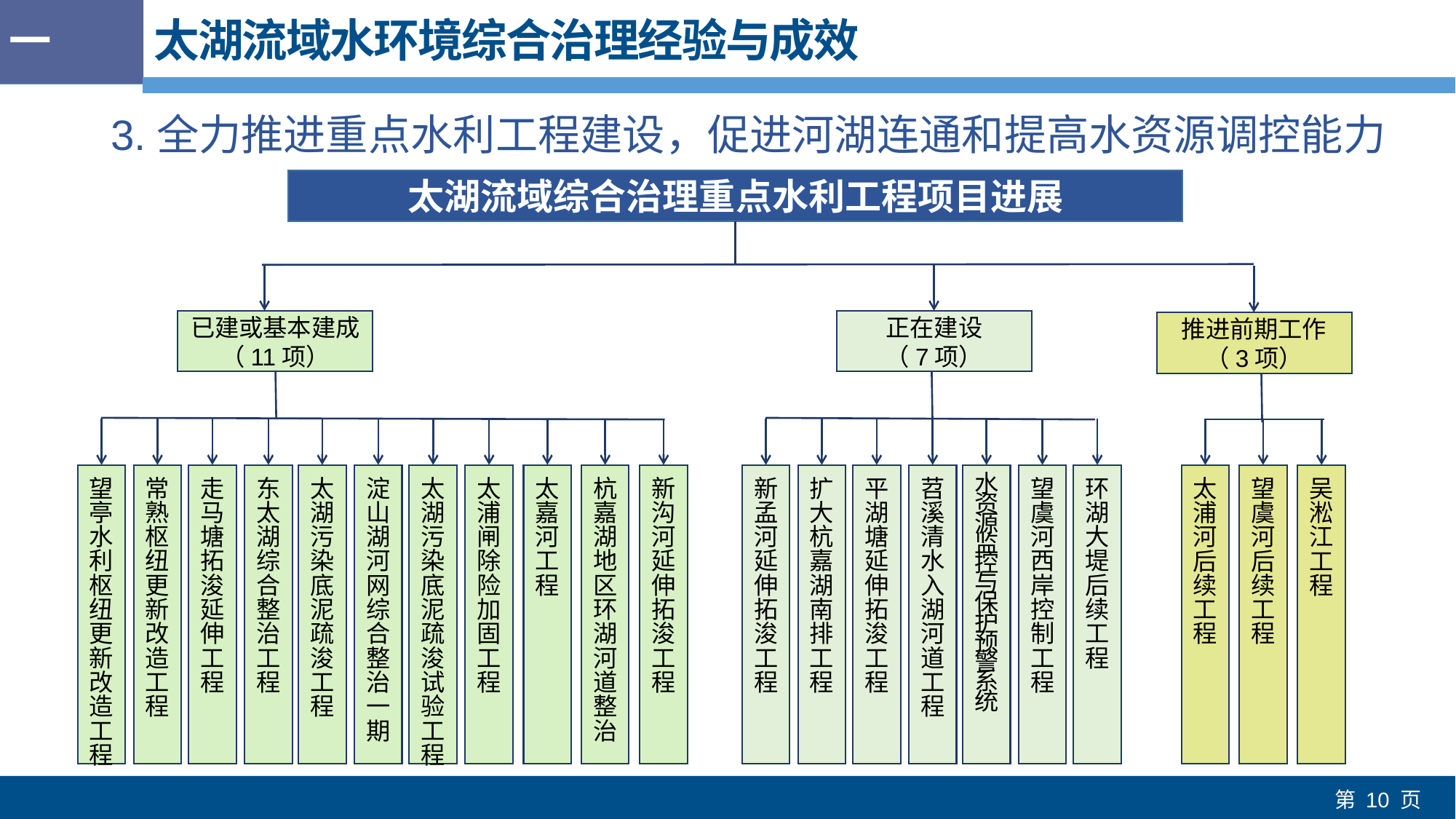

一
太湖流域水环境综合治理经验与成效
3.全力推进重点水利工程建设，促进河湖连通和提高水资源调控能力

太湖流域综合治理重点水利工程项目进展
已建或基本建成
（11项）
望亭水利枢纽更新改造工程
常熟枢纽更新改造工程
走马塘拓浚延伸工程
东太湖综合整治工程
太湖污染底泥疏浚工程
淀山湖河网综合整治一期
太湖污染底泥疏浚试验工程
太浦闸除险加固工程
太嘉河工程
杭嘉湖地区环湖河道整治
新沟河延伸拓浚工程
正在建设
（7项）
新孟河延伸拓浚工程
扩大杭嘉湖南排工程
平湖塘延伸拓浚工程
苕溪清水入湖河道工程
水资源监控与保护预警系统
望虞河西岸控制工程
环湖大堤后续工程
推进前期工作
（3项）
太浦河后续工程
望虞河后续工程
吴淞江工程
第 10 页